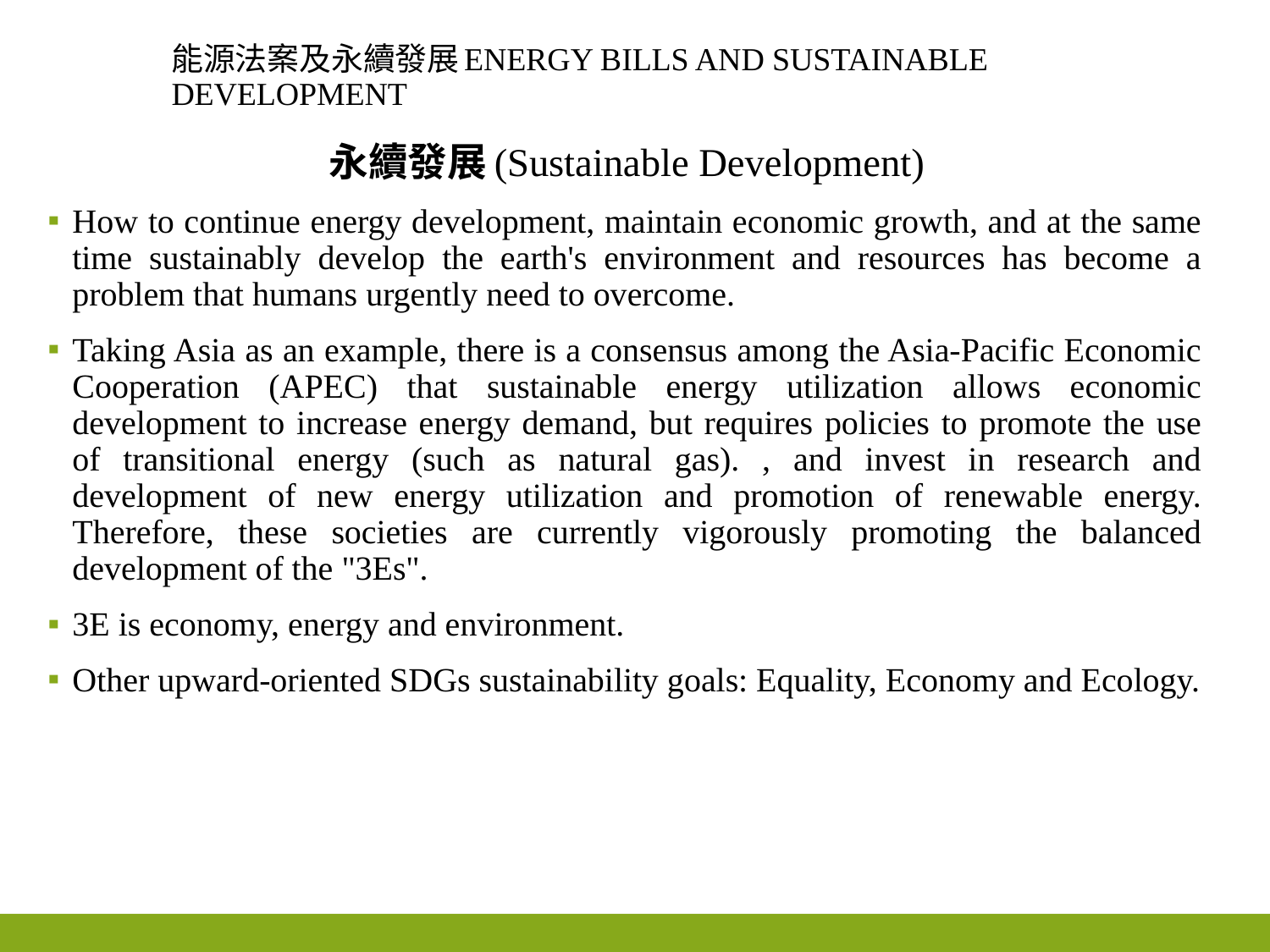

# 能源法案及永續發展Energy bills and sustainable development
永續發展(Sustainable Development)
How to continue energy development, maintain economic growth, and at the same time sustainably develop the earth's environment and resources has become a problem that humans urgently need to overcome.
Taking Asia as an example, there is a consensus among the Asia-Pacific Economic Cooperation (APEC) that sustainable energy utilization allows economic development to increase energy demand, but requires policies to promote the use of transitional energy (such as natural gas). , and invest in research and development of new energy utilization and promotion of renewable energy. Therefore, these societies are currently vigorously promoting the balanced development of the "3Es".
3E is economy, energy and environment.
Other upward-oriented SDGs sustainability goals: Equality, Economy and Ecology.